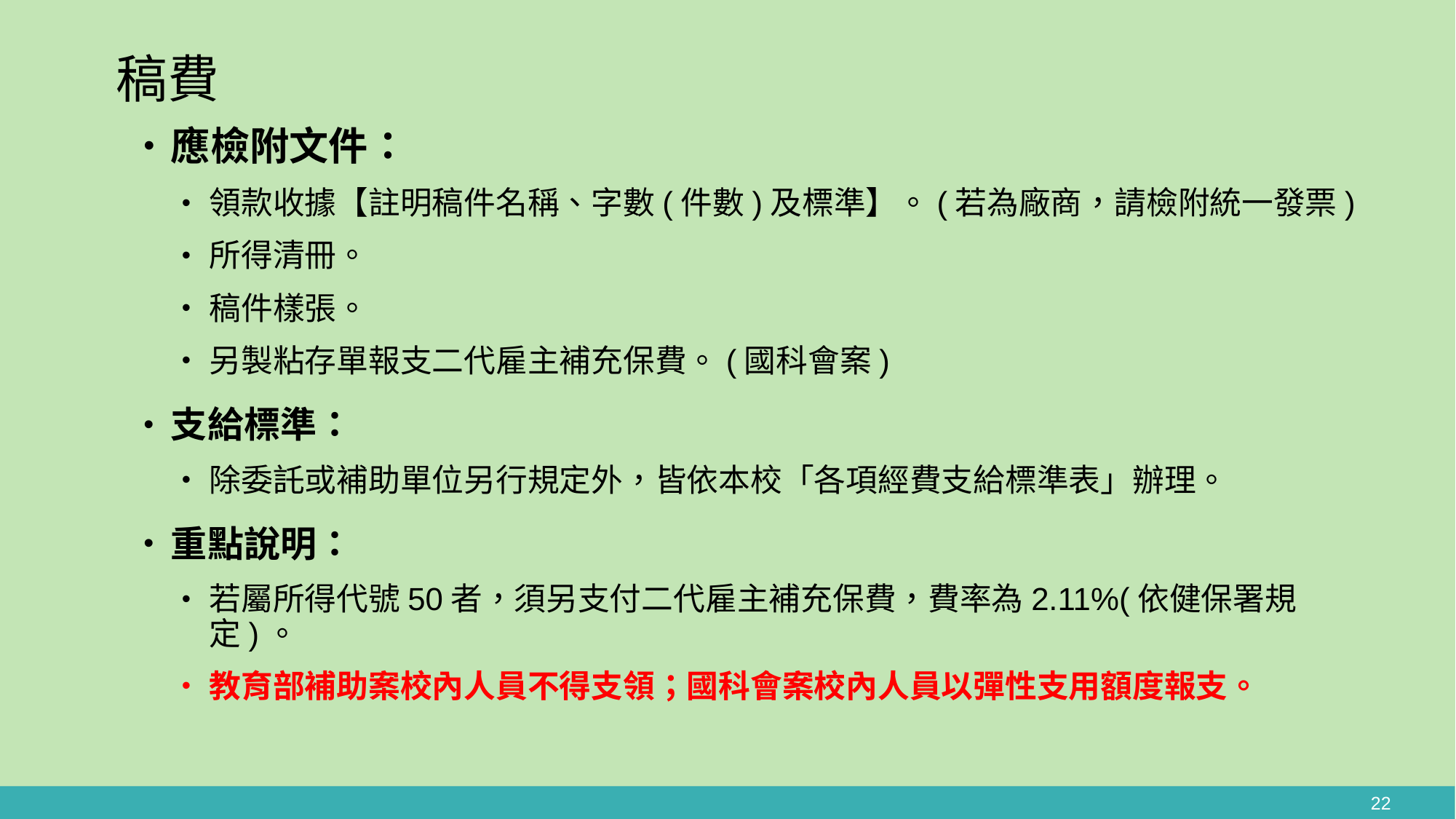

# 稿費
應檢附文件：
領款收據【註明稿件名稱、字數(件數)及標準】。(若為廠商，請檢附統一發票)
所得清冊。
稿件樣張。
另製粘存單報支二代雇主補充保費。(國科會案)
支給標準：
除委託或補助單位另行規定外，皆依本校「各項經費支給標準表」辦理。
重點說明：
若屬所得代號50者，須另支付二代雇主補充保費，費率為2.11%(依健保署規定)。
教育部補助案校內人員不得支領；國科會案校內人員以彈性支用額度報支。
22